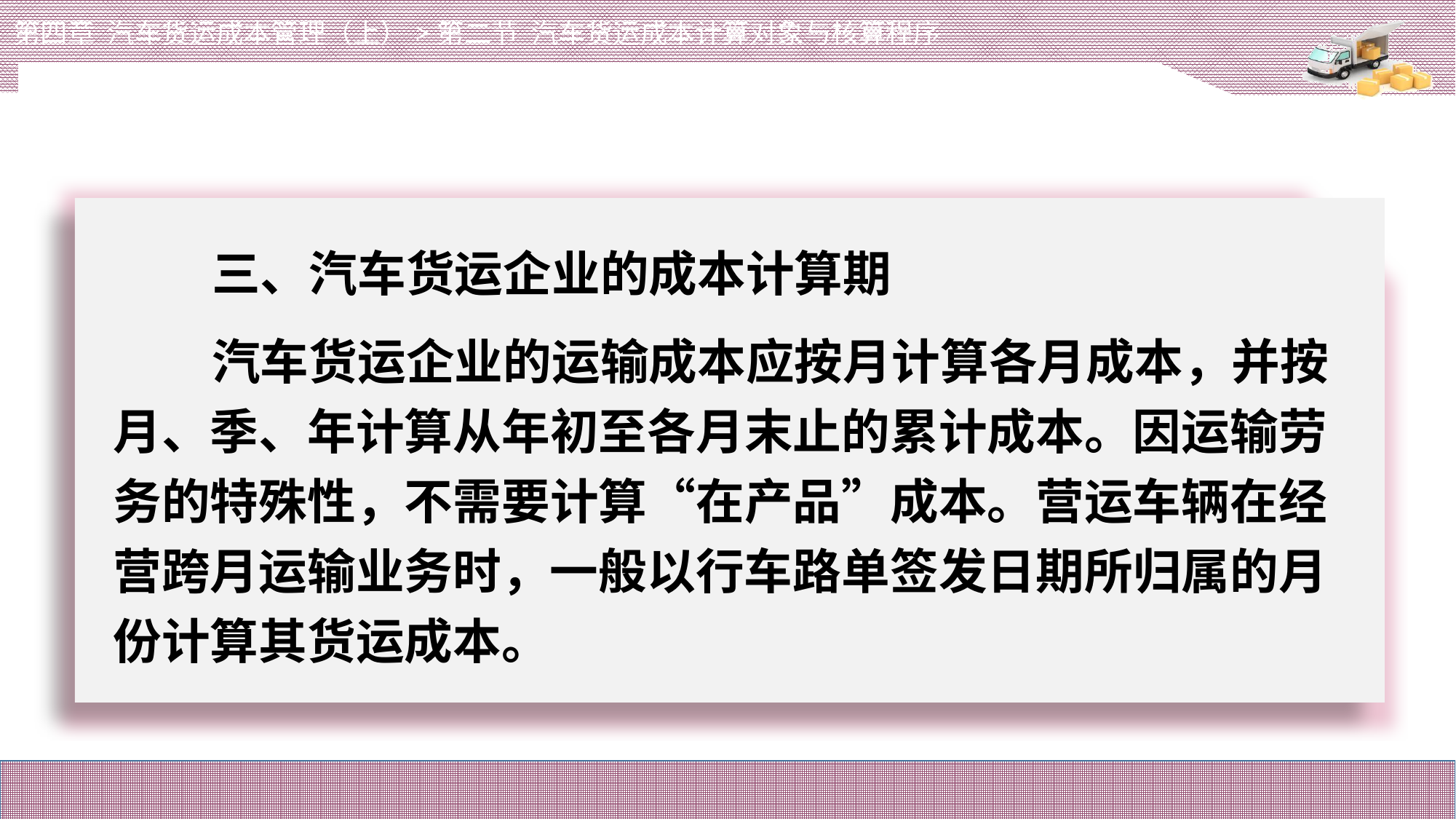

第四章  汽车货运成本管理（上）>第二节  汽车货运成本计算对象与核算程序
# 三、汽车货运企业的成本计算期
汽车货运企业的运输成本应按月计算各月成本，并按月、季、年计算从年初至各月末止的累计成本。因运输劳务的特殊性，不需要计算“在产品”成本。营运车辆在经营跨月运输业务时，一般以行车路单签发日期所归属的月份计算其货运成本。